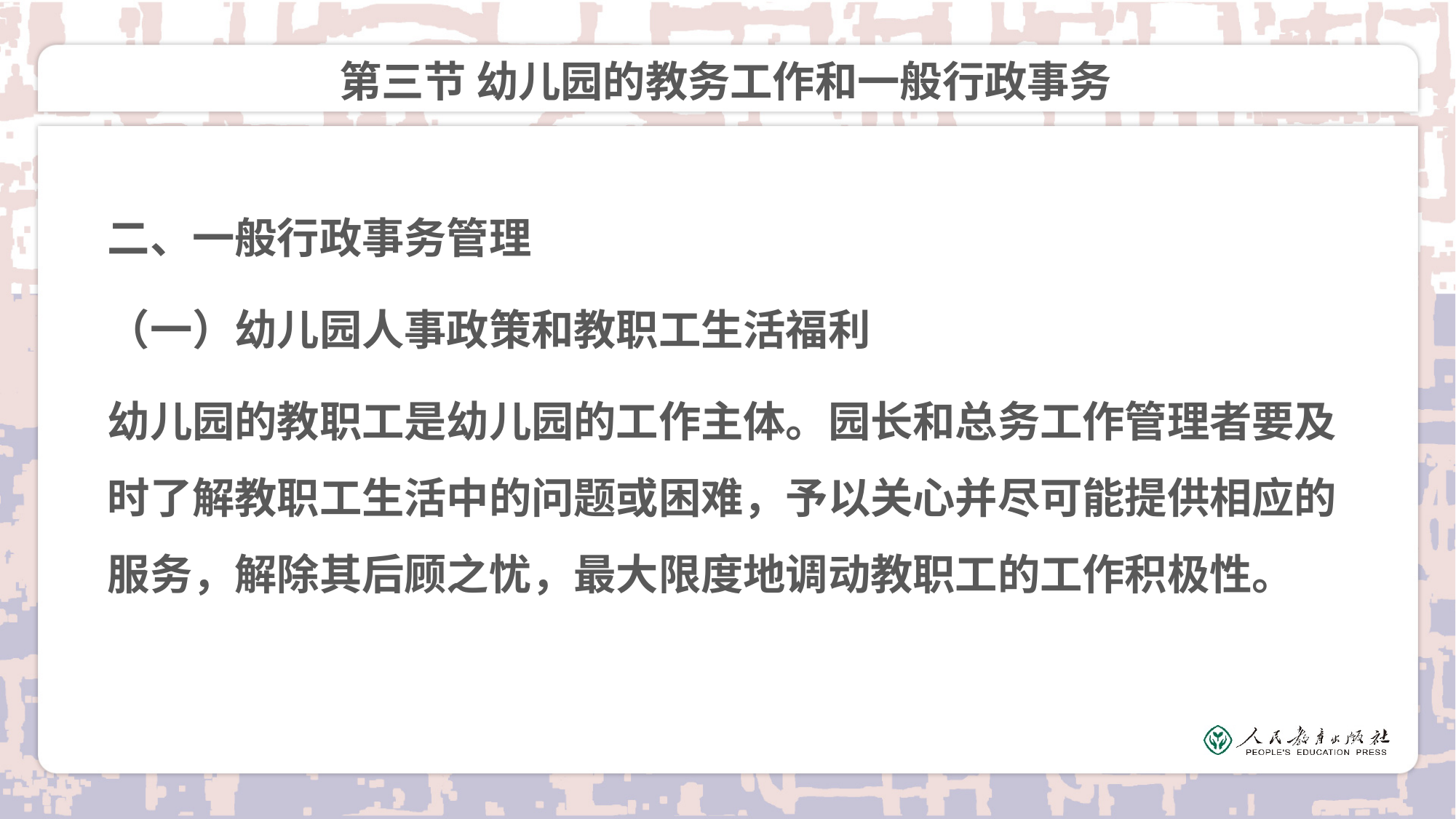

# 第三节 幼儿园的教务工作和一般行政事务
二、一般行政事务管理
（一）幼儿园人事政策和教职工生活福利
幼儿园的教职工是幼儿园的工作主体。园长和总务工作管理者要及时了解教职工生活中的问题或困难，予以关心并尽可能提供相应的服务，解除其后顾之忧，最大限度地调动教职工的工作积极性。